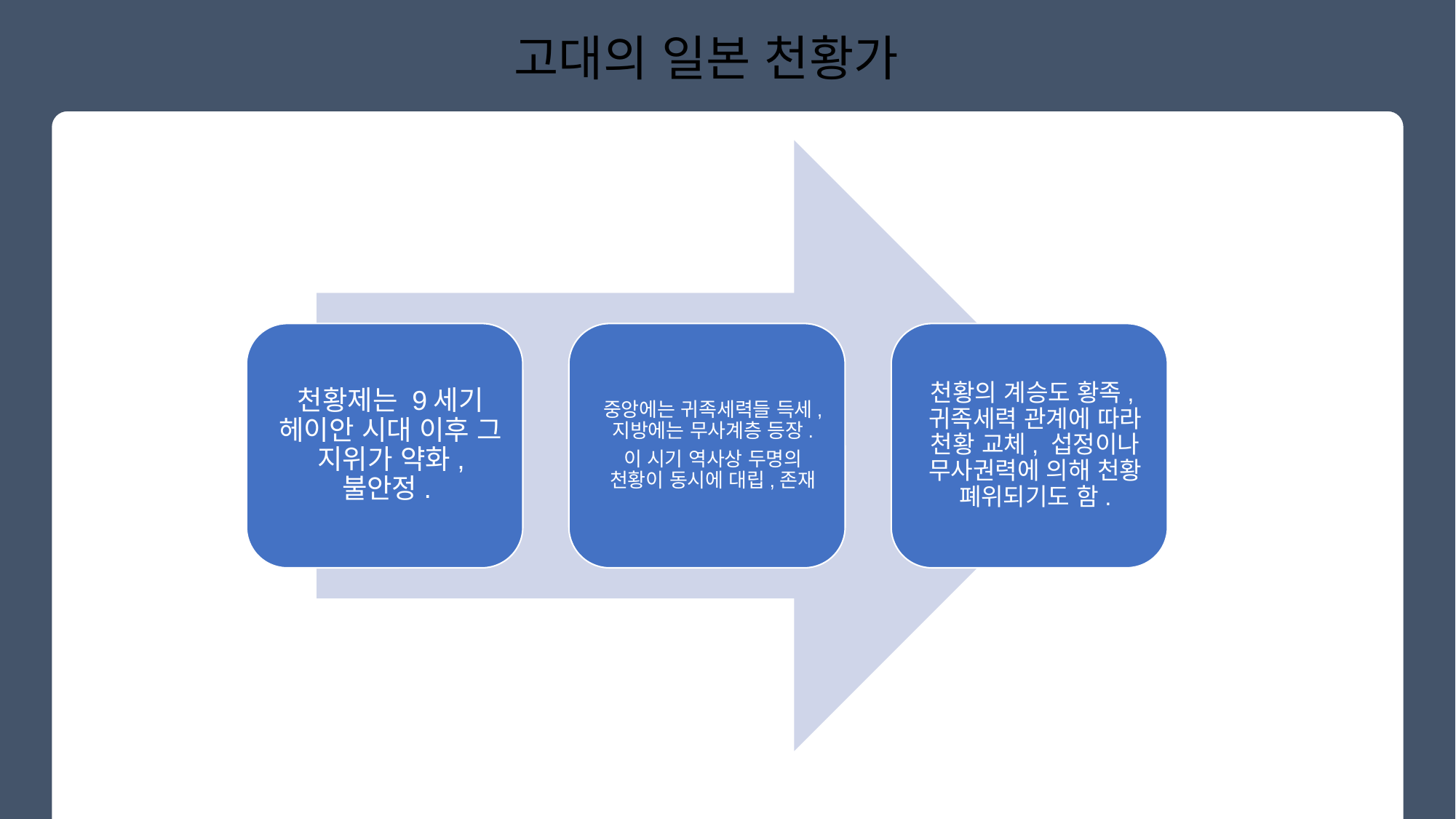

고대의 일본 천황가
천황제는 9세기 헤이안 시대 이후 그  지위가 약화,불안정.
중앙에는 귀족세력들 득세, 지방에는 무사계층 등장.
이 시기 역사상 두명의 천황이 동시에 대립,존재
천황의 계승도 황족,귀족세력 관계에 따라 천황 교체, 섭정이나 무사권력에 의해 천황 폐위되기도 함.